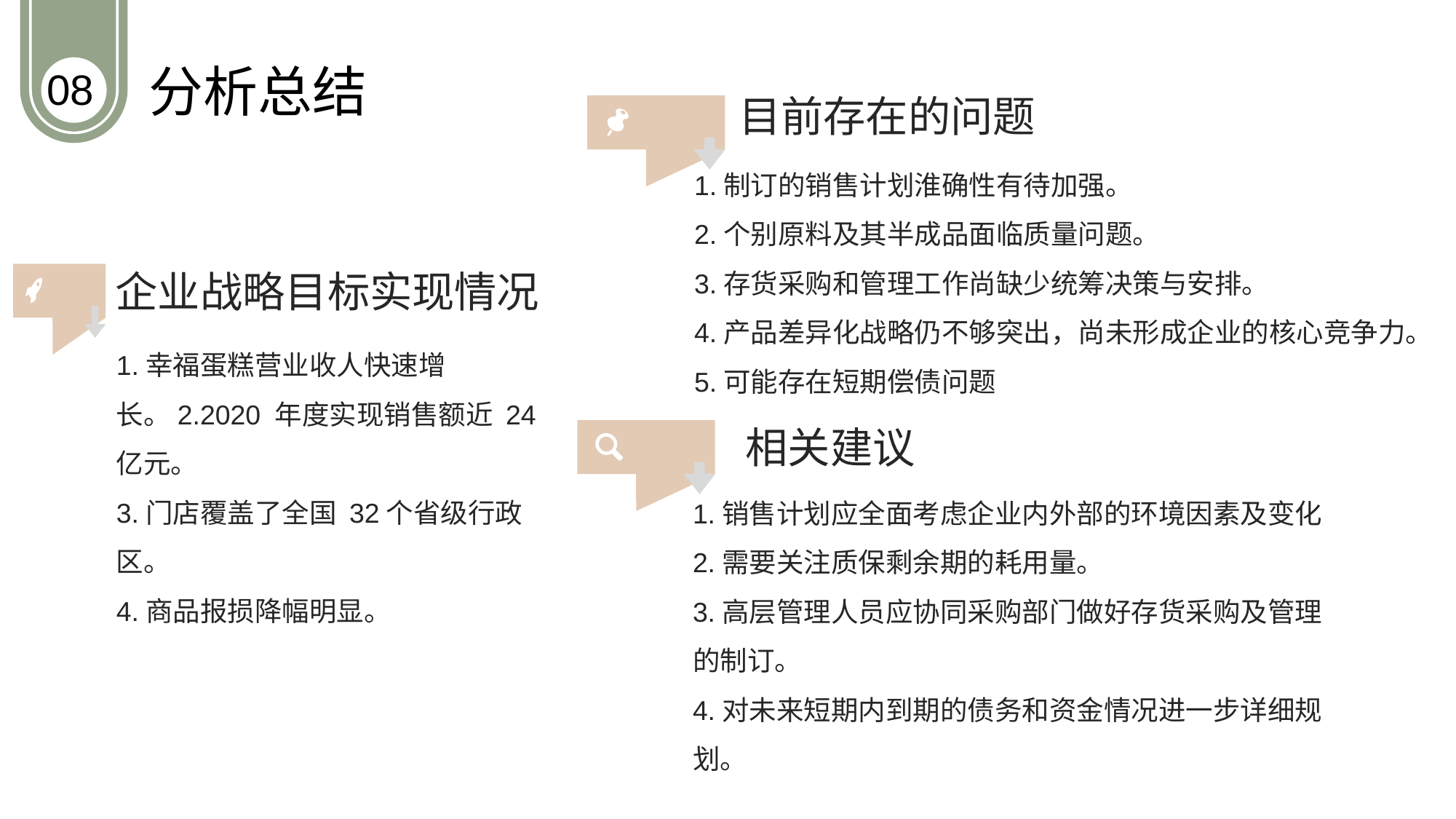

分析总结
08

目前存在的问题
1.制订的销售计划淮确性有待加强。
2.个别原料及其半成品面临质量问题。
3.存货采购和管理工作尚缺少统筹决策与安排。
4.产品差异化战略仍不够突出，尚未形成企业的核心竞争力。
5.可能存在短期偿债问题

1.幸福蛋糕营业收人快速增长。2.2020 年度实现销售额近 24 亿元。
3.门店覆盖了全国 32个省级行政区。
4.商品报损降幅明显。
企业战略目标实现情况

1.销售计划应全面考虑企业内外部的环境因素及变化
2.需要关注质保剩余期的耗用量。
3.高层管理人员应协同采购部门做好存货采购及管理的制订。
4.对未来短期内到期的债务和资金情况进一步详细规划。

相关建议